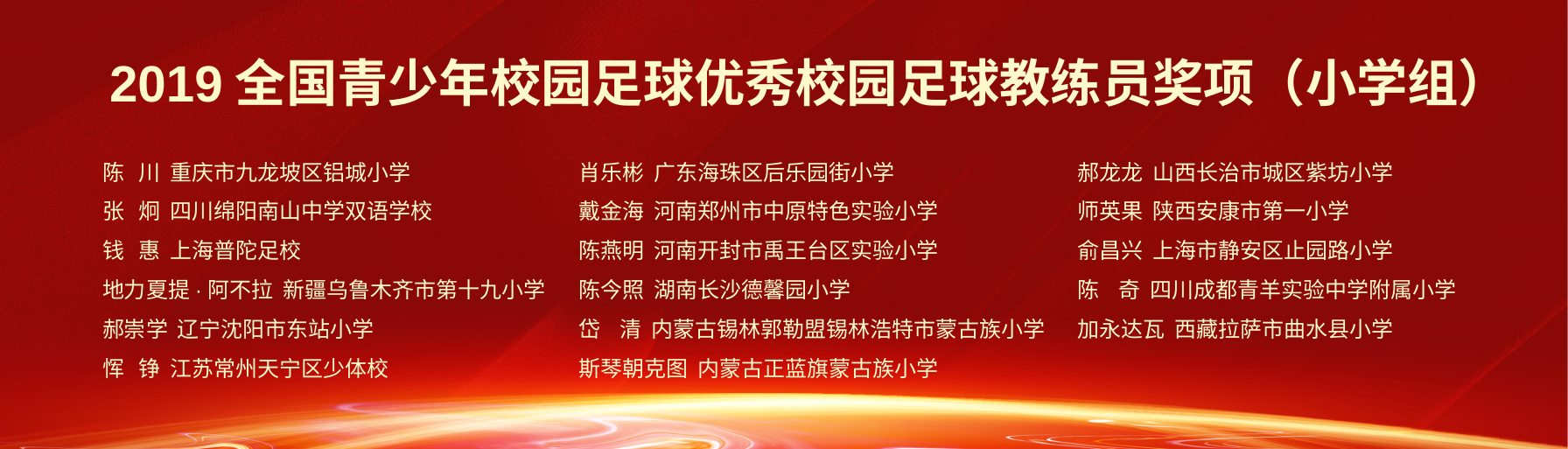

2019全国青少年校园足球优秀校园足球教练员奖项（小学组）
陈   川  重庆市九龙坡区铝城小学
张   炯  四川绵阳南山中学双语学校
钱   惠  上海普陀足校
地力夏提·阿不拉  新疆乌鲁木齐市第十九小学
郝崇学  辽宁沈阳市东站小学
恽   铮  江苏常州天宁区少体校
肖乐彬  广东海珠区后乐园街小学
戴金海  河南郑州市中原特色实验小学
陈燕明  河南开封市禹王台区实验小学
陈今照  湖南长沙德馨园小学
岱    清  内蒙古锡林郭勒盟锡林浩特市蒙古族小学
斯琴朝克图  内蒙古正蓝旗蒙古族小学
郝龙龙  山西长治市城区紫坊小学
师英果  陕西安康市第一小学
俞昌兴  上海市静安区止园路小学
陈    奇  四川成都青羊实验中学附属小学
加永达瓦  西藏拉萨市曲水县小学